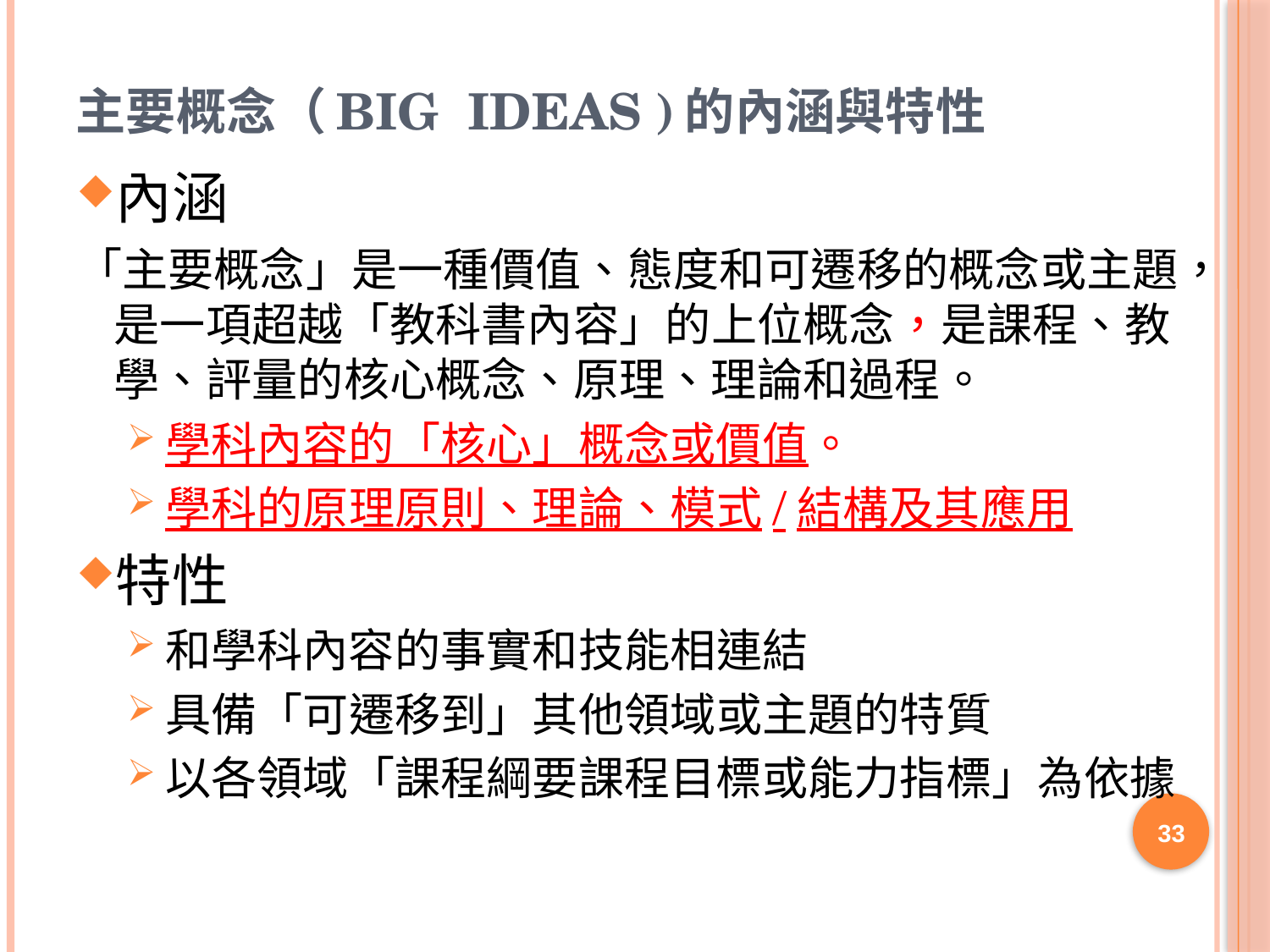

# 主要概念（Big  Ideas )的內涵與特性
內涵
「主要概念」是一種價值、態度和可遷移的概念或主題，是一項超越「教科書內容」的上位概念，是課程、教學、評量的核心概念、原理、理論和過程。
學科內容的「核心」概念或價值。
學科的原理原則、理論、模式/結構及其應用
特性
和學科內容的事實和技能相連結
具備「可遷移到」其他領域或主題的特質
以各領域「課程綱要課程目標或能力指標」為依據

33